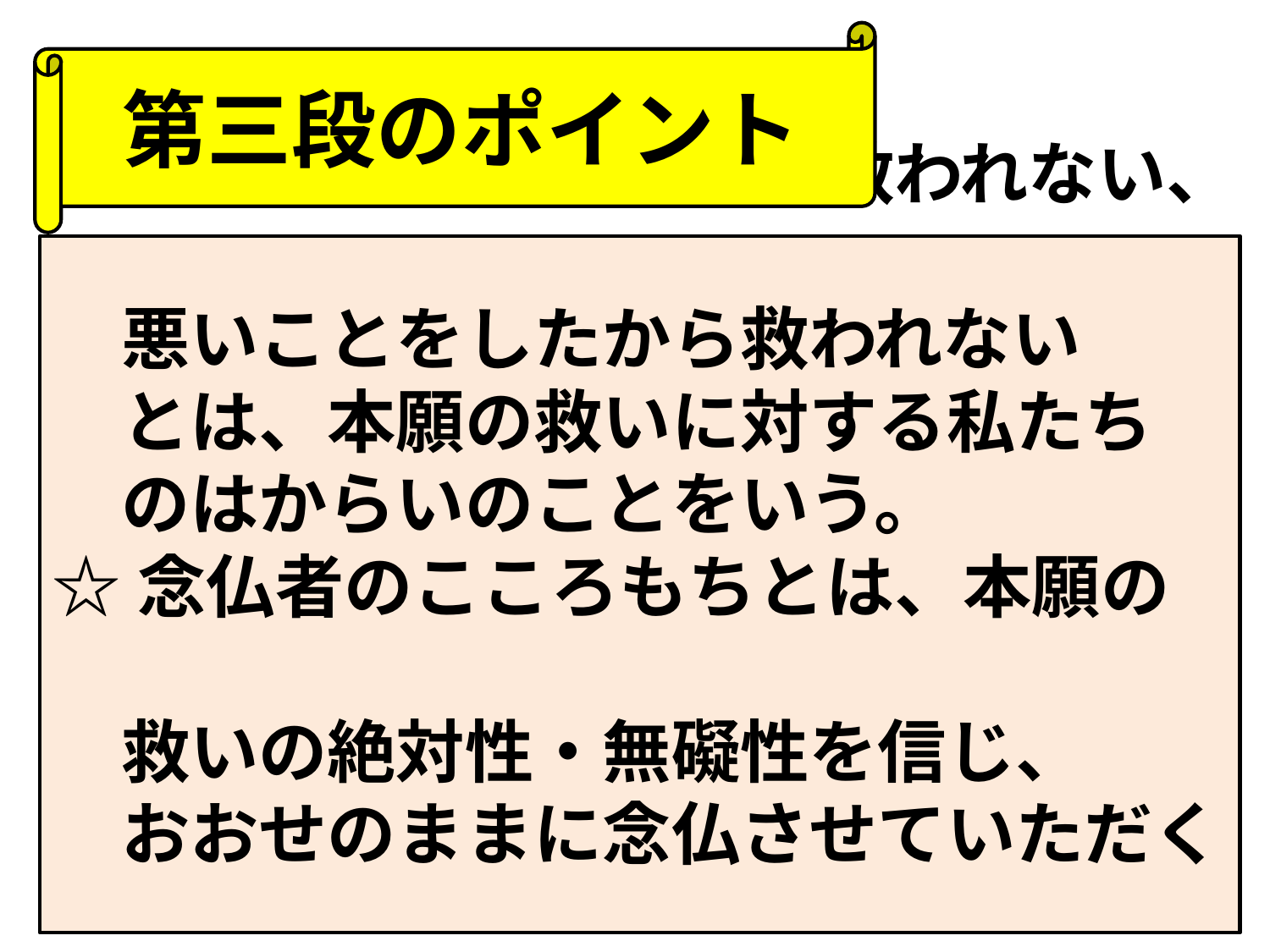

第三段のポイント
☆善いことをしなければ救われない、
　悪いことをしたから救われない
　とは、本願の救いに対する私たち
　のはからいのことをいう。
☆念仏者のこころもちとは、本願の
　救いの絶対性・無礙性を信じ、
　おおせのままに念仏させていただく
　ことである。